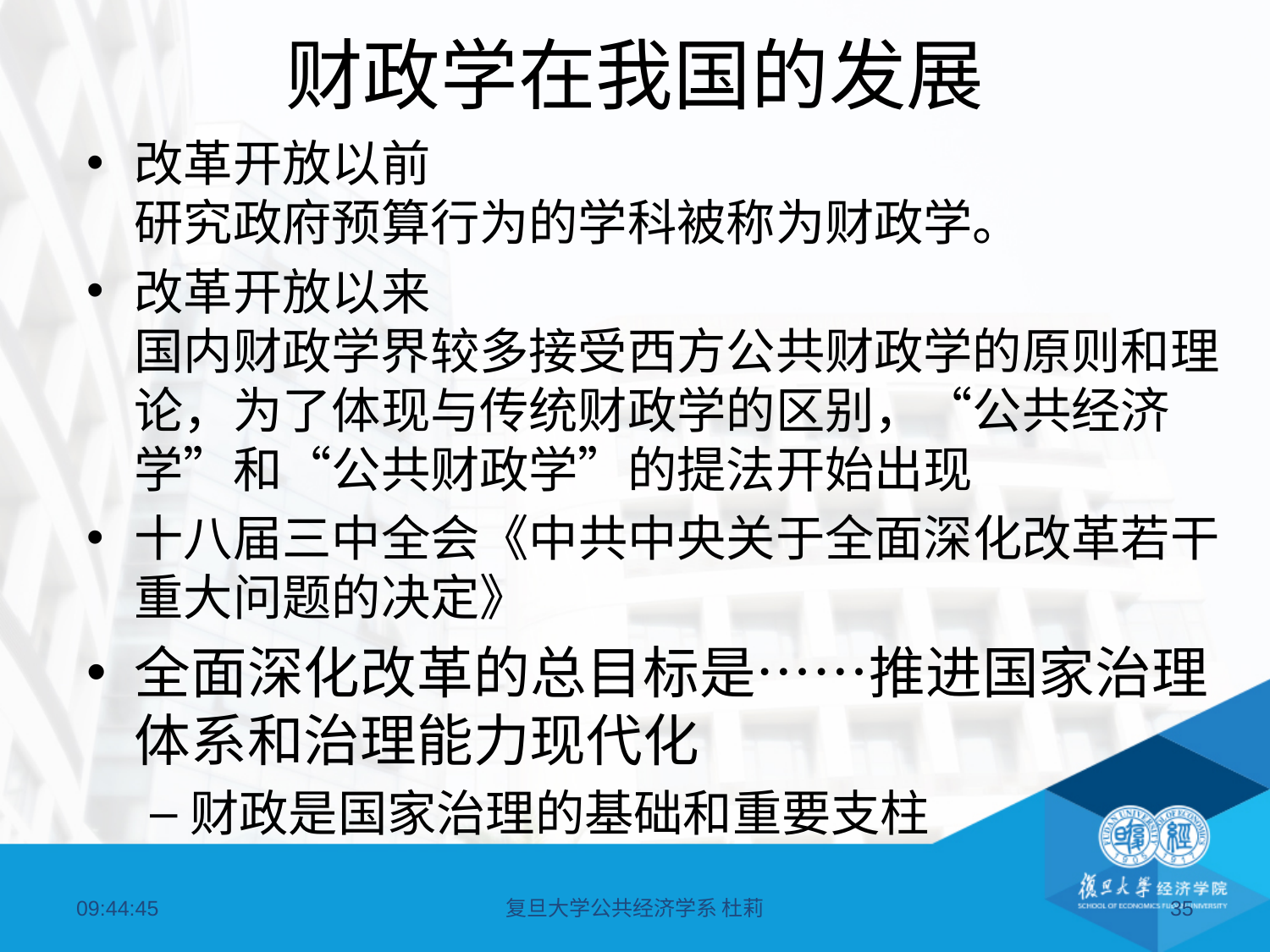

# 财政学在我国的发展
改革开放以前
研究政府预算行为的学科被称为财政学。
改革开放以来
国内财政学界较多接受西方公共财政学的原则和理论，为了体现与传统财政学的区别，“公共经济学”和“公共财政学”的提法开始出现
十八届三中全会《中共中央关于全面深化改革若干重大问题的决定》
全面深化改革的总目标是……推进国家治理体系和治理能力现代化
财政是国家治理的基础和重要支柱

09:44:45
复旦大学公共经济学系 杜莉
35